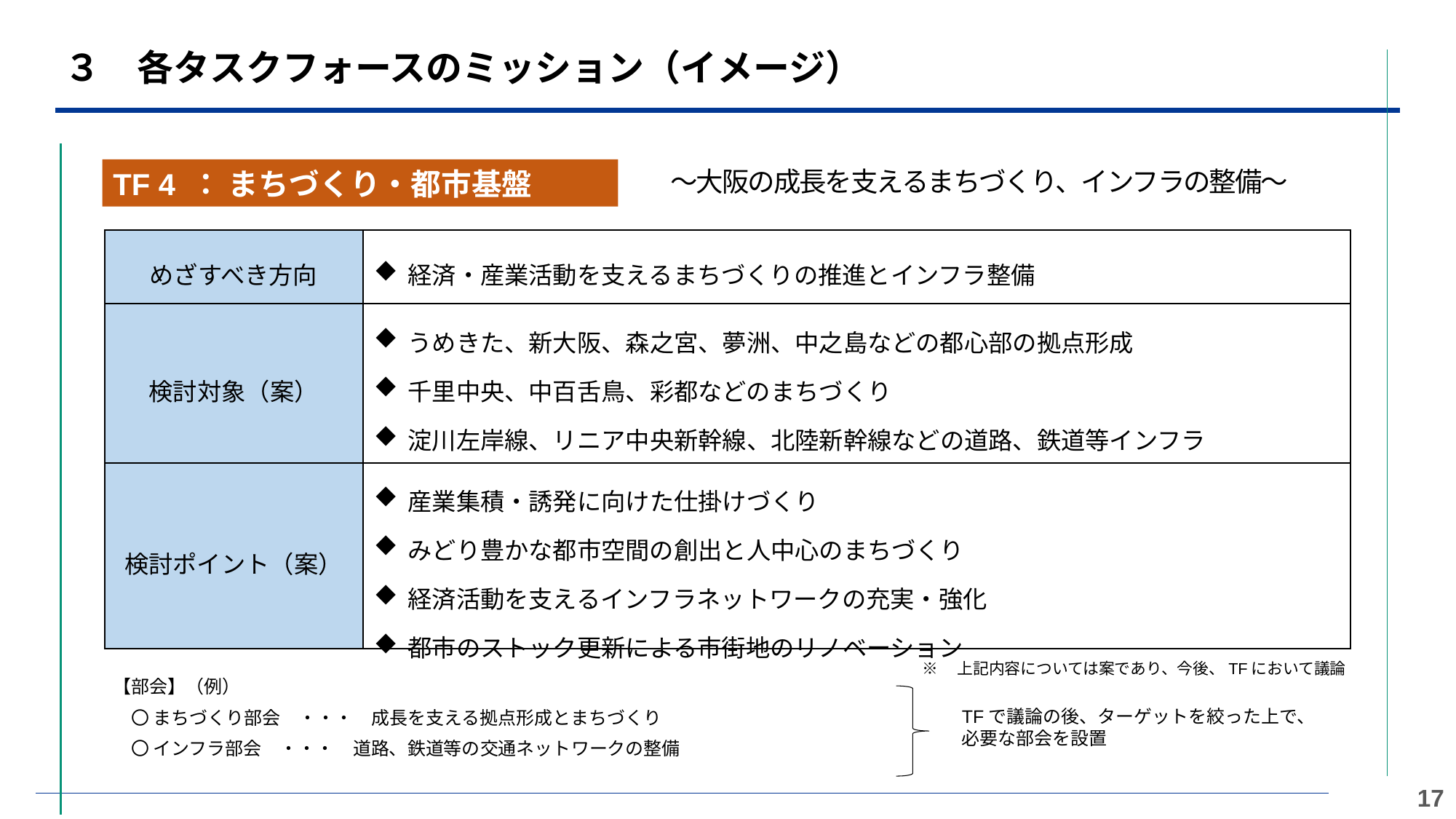

３　各タスクフォースのミッション（イメージ）
TF 4 ： まちづくり・都市基盤
～大阪の成長を支えるまちづくり、インフラの整備～
| めざすべき方向 | 経済・産業活動を支えるまちづくりの推進とインフラ整備 |
| --- | --- |
| 検討対象（案） | うめきた、新大阪、森之宮、夢洲、中之島などの都心部の拠点形成 千里中央、中百舌鳥、彩都などのまちづくり 淀川左岸線、リニア中央新幹線、北陸新幹線などの道路、鉄道等インフラ |
| 検討ポイント（案） | 産業集積・誘発に向けた仕掛けづくり みどり豊かな都市空間の創出と人中心のまちづくり 経済活動を支えるインフラネットワークの充実・強化 都市のストック更新による市街地のリノベーション |
※　上記内容については案であり、今後、TFにおいて議論
【部会】（例）
　〇 まちづくり部会　・・・　成長を支える拠点形成とまちづくり
　〇 インフラ部会　・・・　道路、鉄道等の交通ネットワークの整備

TFで議論の後、ターゲットを絞った上で、必要な部会を設置
17